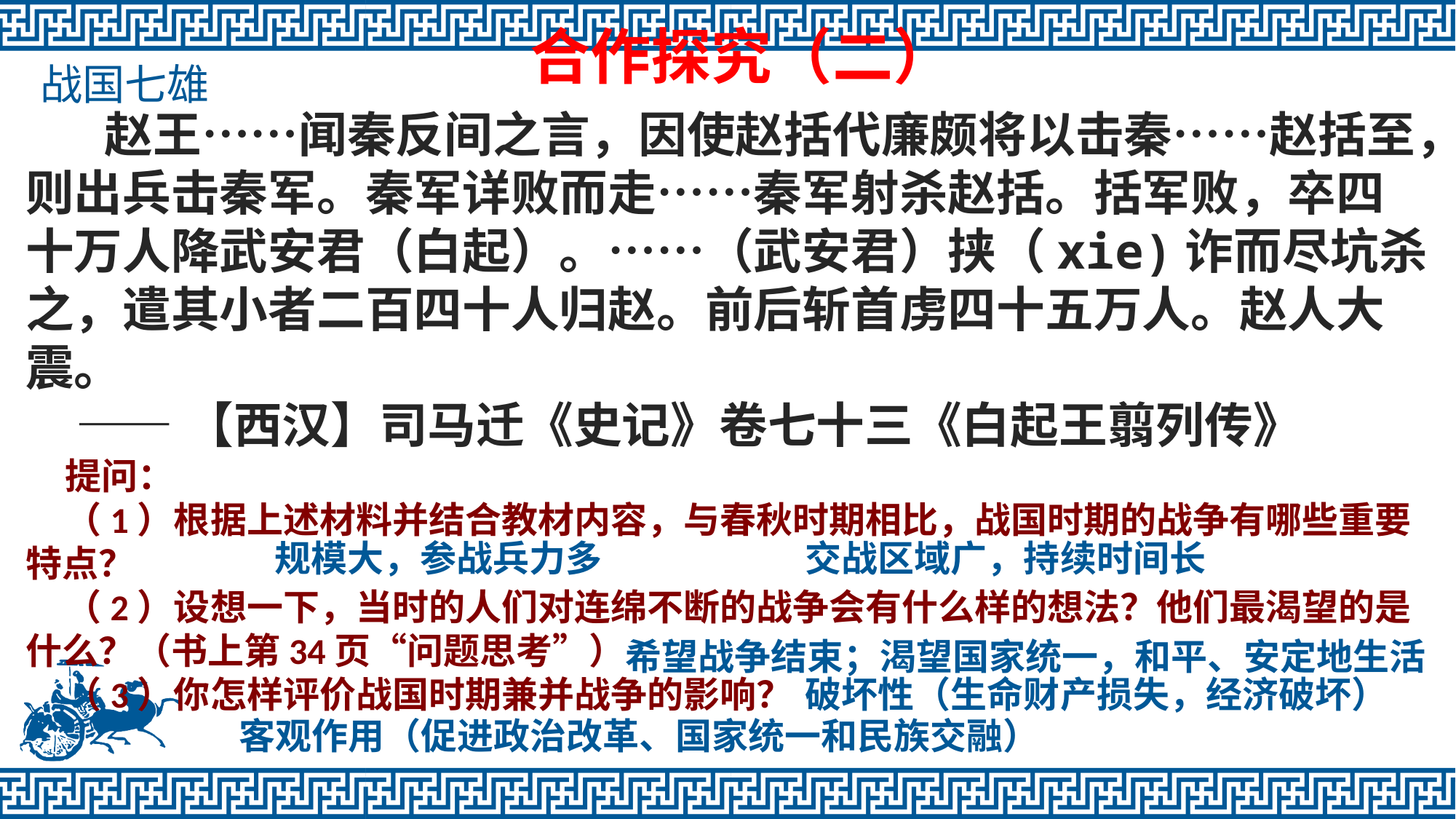

合作探究（二）
# 战国七雄
   赵王……闻秦反间之言，因使赵括代廉颇将以击秦……赵括至，则出兵击秦军。秦军详败而走……秦军射杀赵括。括军败，卒四十万人降武安君（白起）。……（武安君）挟（xie)诈而尽坑杀之，遣其小者二百四十人归赵。前后斩首虏四十五万人。赵人大震。
 ——【西汉】司马迁《史记》卷七十三《白起王翦列传》
提问：
（1）根据上述材料并结合教材内容，与春秋时期相比，战国时期的战争有哪些重要特点？
（2）设想一下，当时的人们对连绵不断的战争会有什么样的想法？他们最渴望的是什么？（书上第34页“问题思考”）
（3）你怎样评价战国时期兼并战争的影响？
规模大，参战兵力多
交战区域广，持续时间长
希望战争结束；渴望国家统一，和平、安定地生活
破坏性（生命财产损失，经济破坏）
客观作用（促进政治改革、国家统一和民族交融）